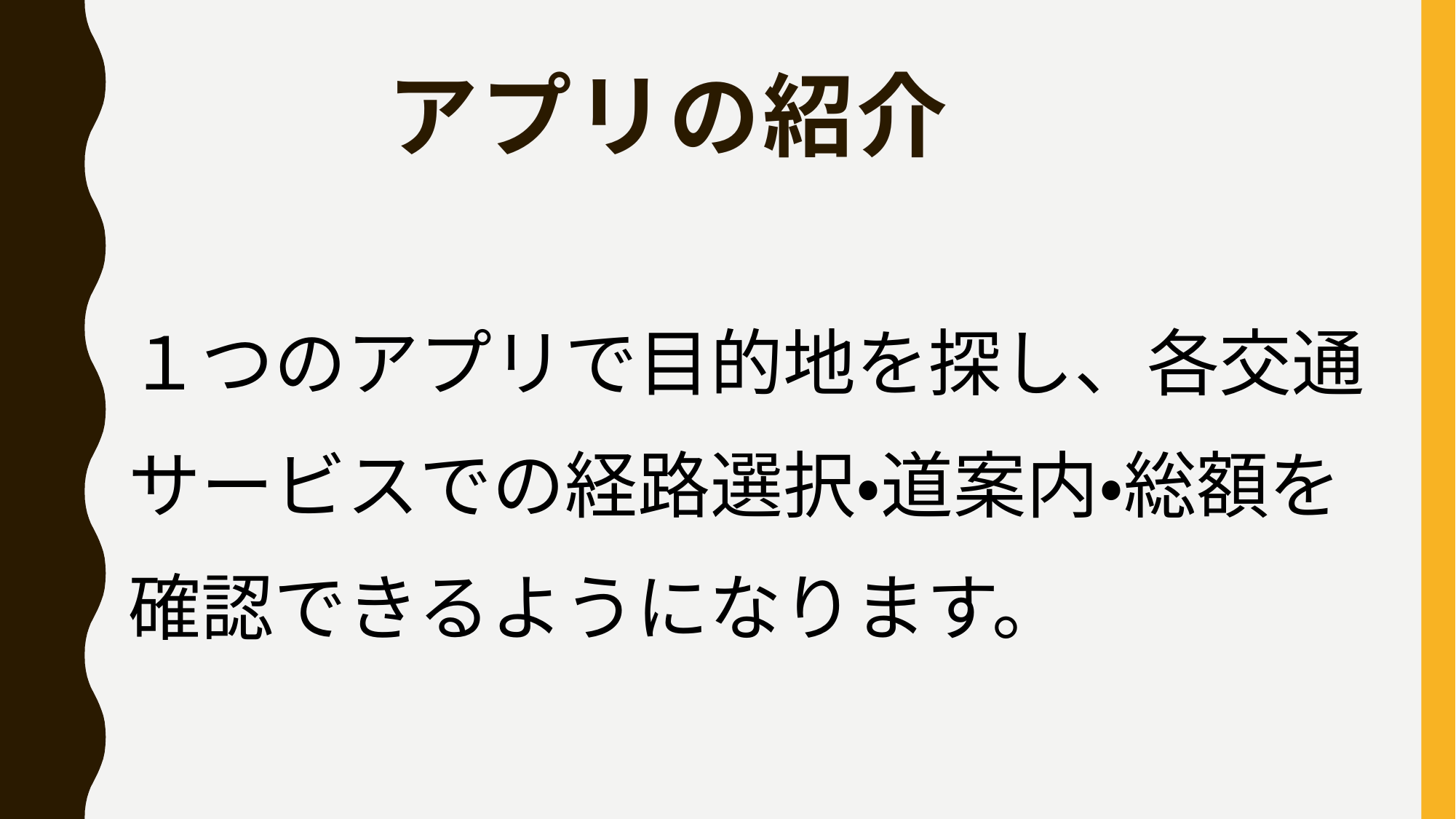

# アプリの紹介
１つのアプリで目的地を探し、各交通サービスでの経路選択・道案内・総額を確認できるようになります。